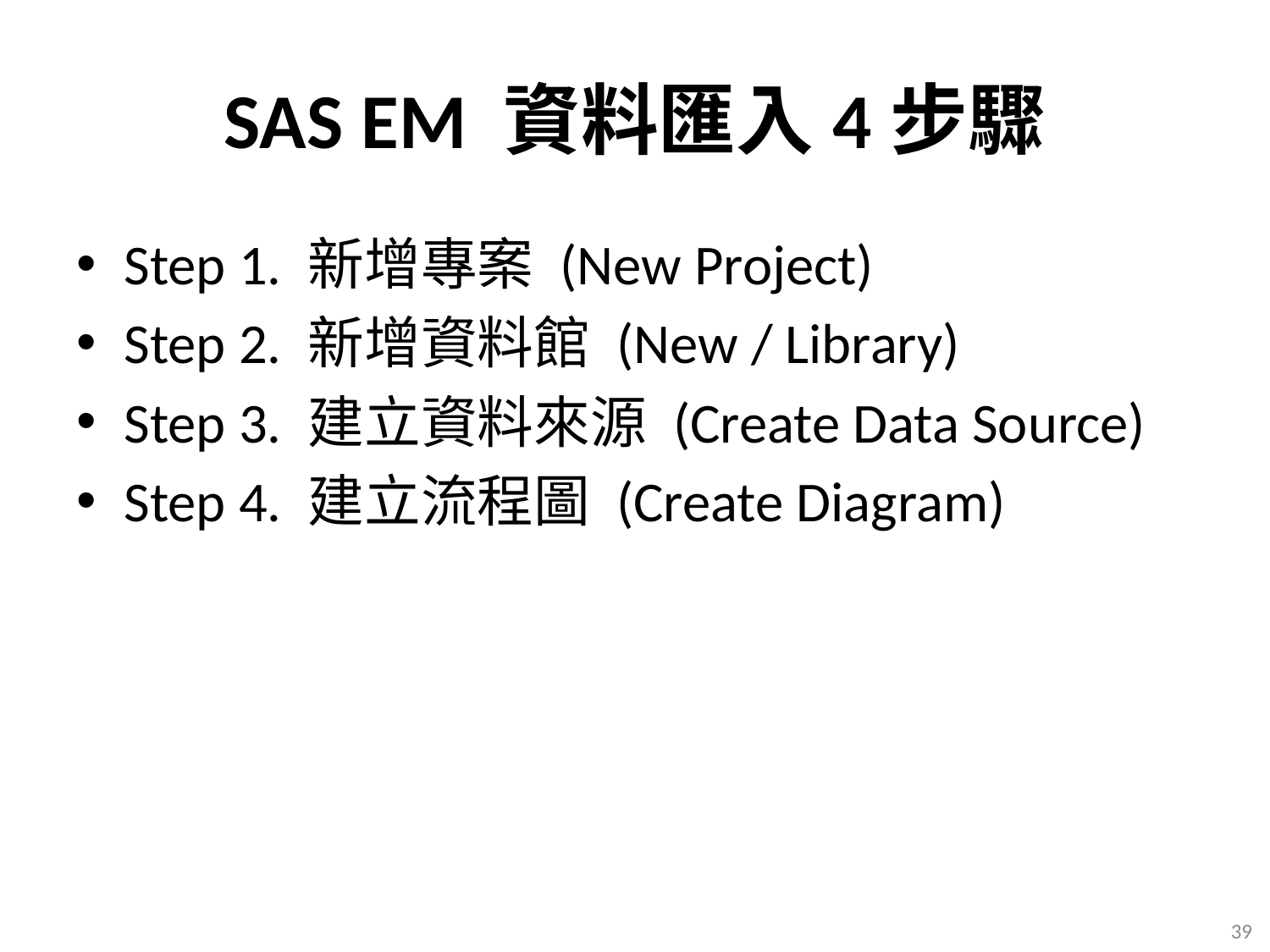

# SAS EM 資料匯入4步驟
Step 1. 新增專案 (New Project)
Step 2. 新增資料館 (New / Library)
Step 3. 建立資料來源 (Create Data Source)
Step 4. 建立流程圖 (Create Diagram)

39